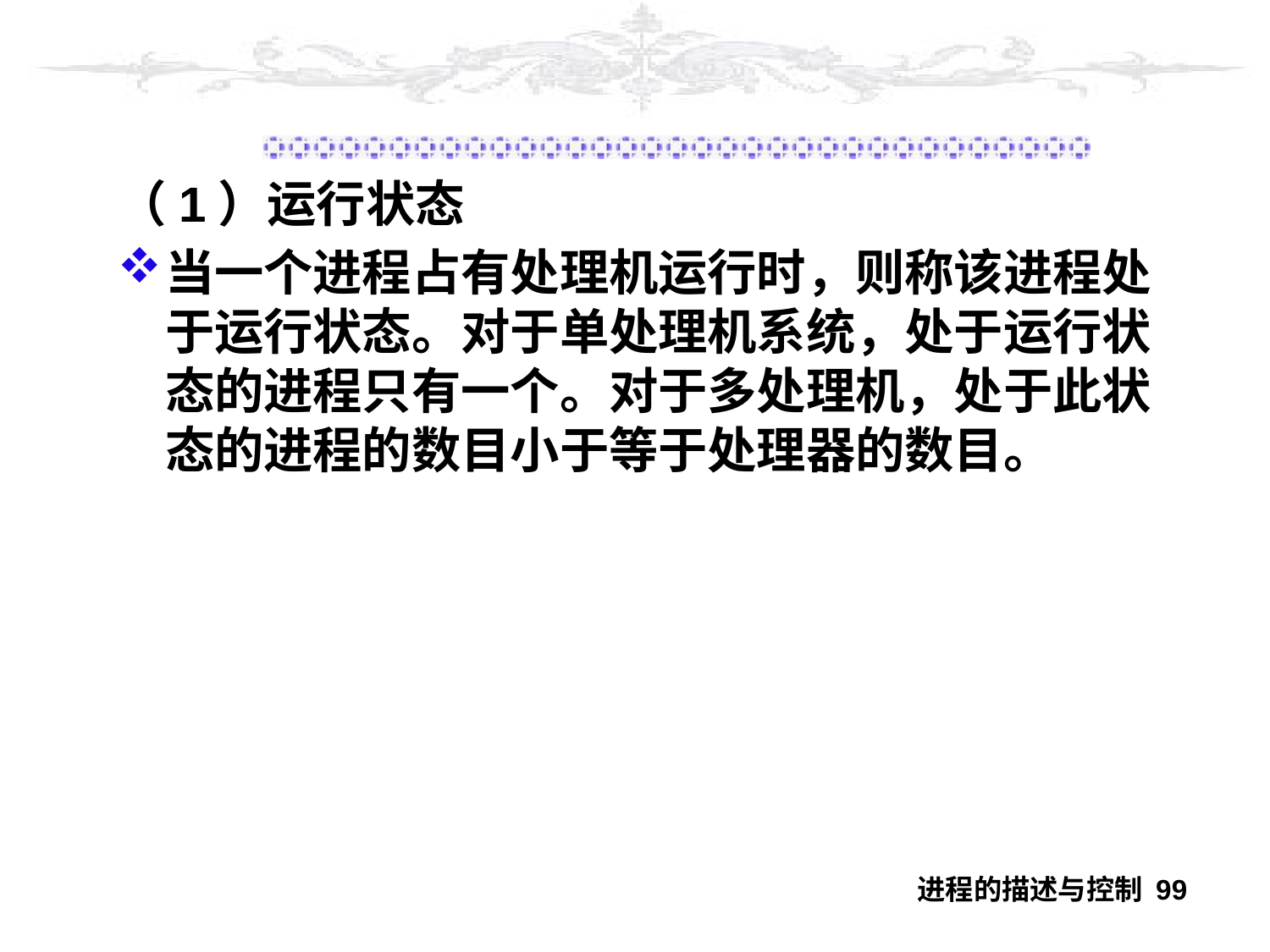

#
（1）运行状态
当一个进程占有处理机运行时，则称该进程处于运行状态。对于单处理机系统，处于运行状态的进程只有一个。对于多处理机，处于此状态的进程的数目小于等于处理器的数目。